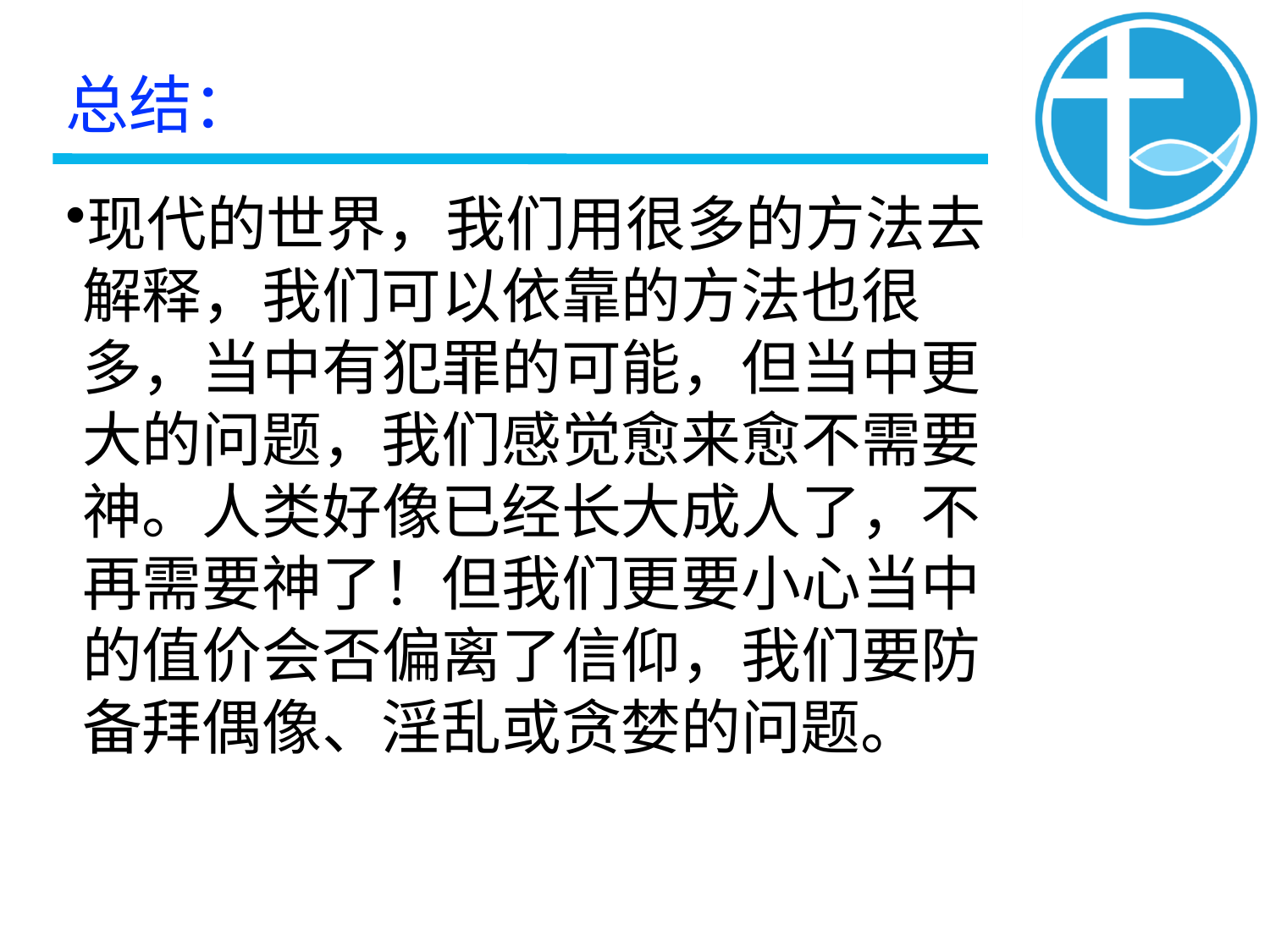

总结：
现代的世界，我们用很多的方法去解释，我们可以依靠的方法也很多，当中有犯罪的可能，但当中更大的问题，我们感觉愈来愈不需要神。人类好像已经长大成人了，不再需要神了！但我们更要小心当中的值价会否偏离了信仰，我们要防备拜偶像、淫乱或贪婪的问题。